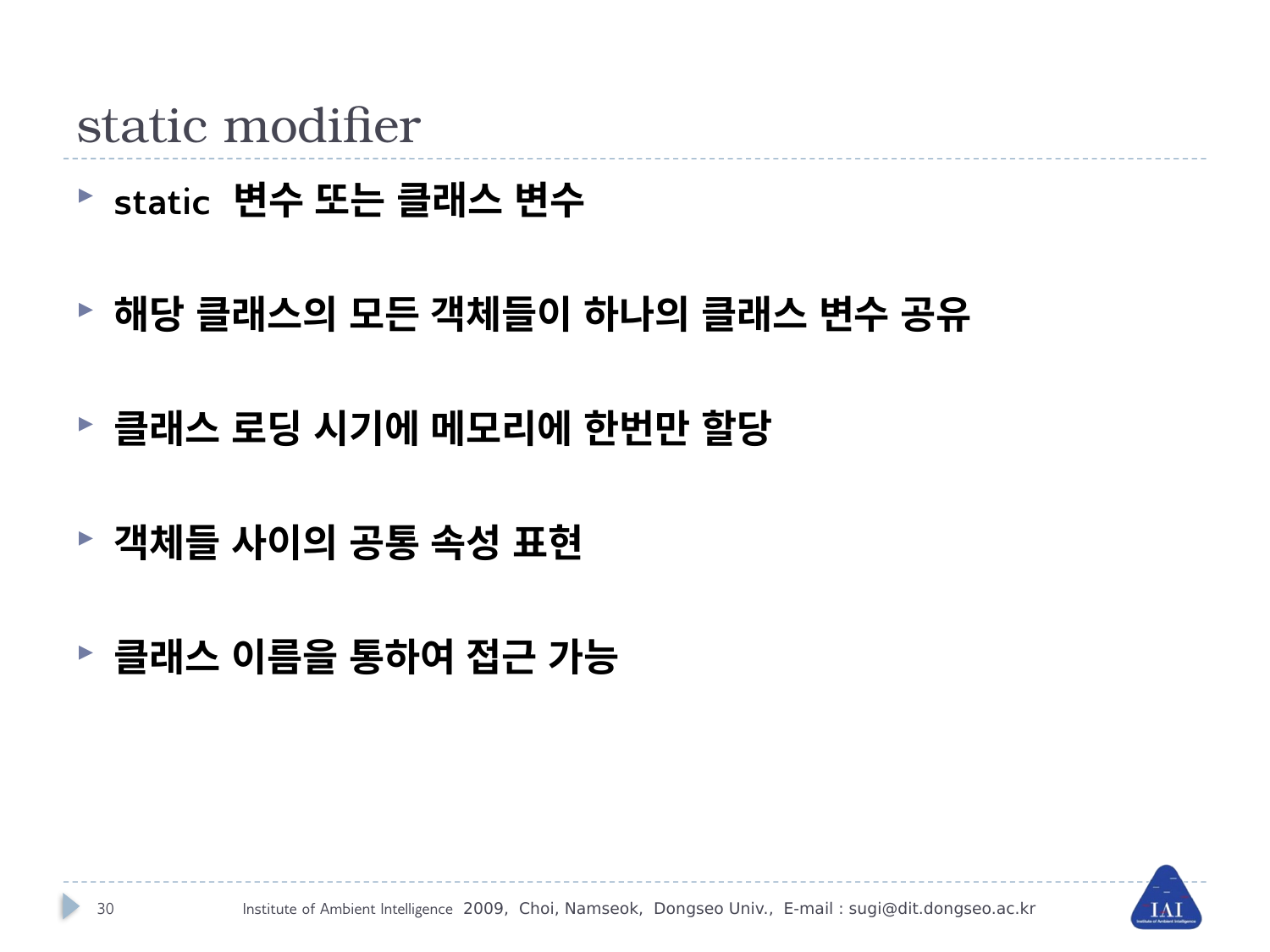

# static modifier
static 변수 또는 클래스 변수

해당 클래스의 모든 객체들이 하나의 클래스 변수 공유

클래스 로딩 시기에 메모리에 한번만 할당

객체들 사이의 공통 속성 표현

클래스 이름을 통하여 접근 가능